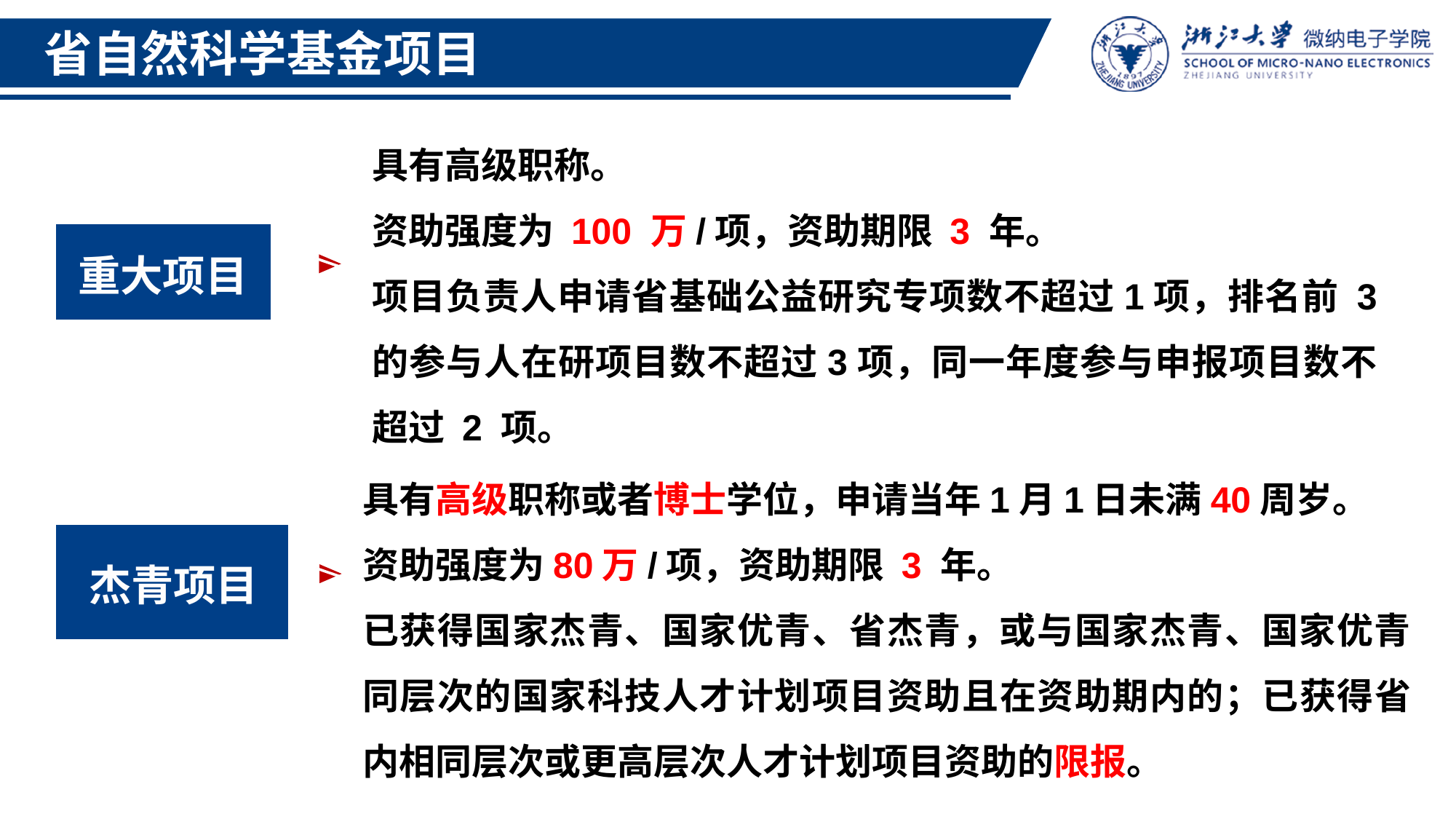

省自然科学基金项目
具有高级职称。
资助强度为 100 万/项，资助期限 3 年。
项目负责人申请省基础公益研究专项数不超过1项，排名前 3 的参与人在研项目数不超过3项，同一年度参与申报项目数不超过 2 项。

重大项目

具有高级职称或者博士学位，申请当年1月1日未满40周岁。
资助强度为80万/项，资助期限 3 年。
已获得国家杰青、国家优青、省杰青，或与国家杰青、国家优青同层次的国家科技人才计划项目资助且在资助期内的；已获得省内相同层次或更高层次人才计划项目资助的限报。

杰青项目